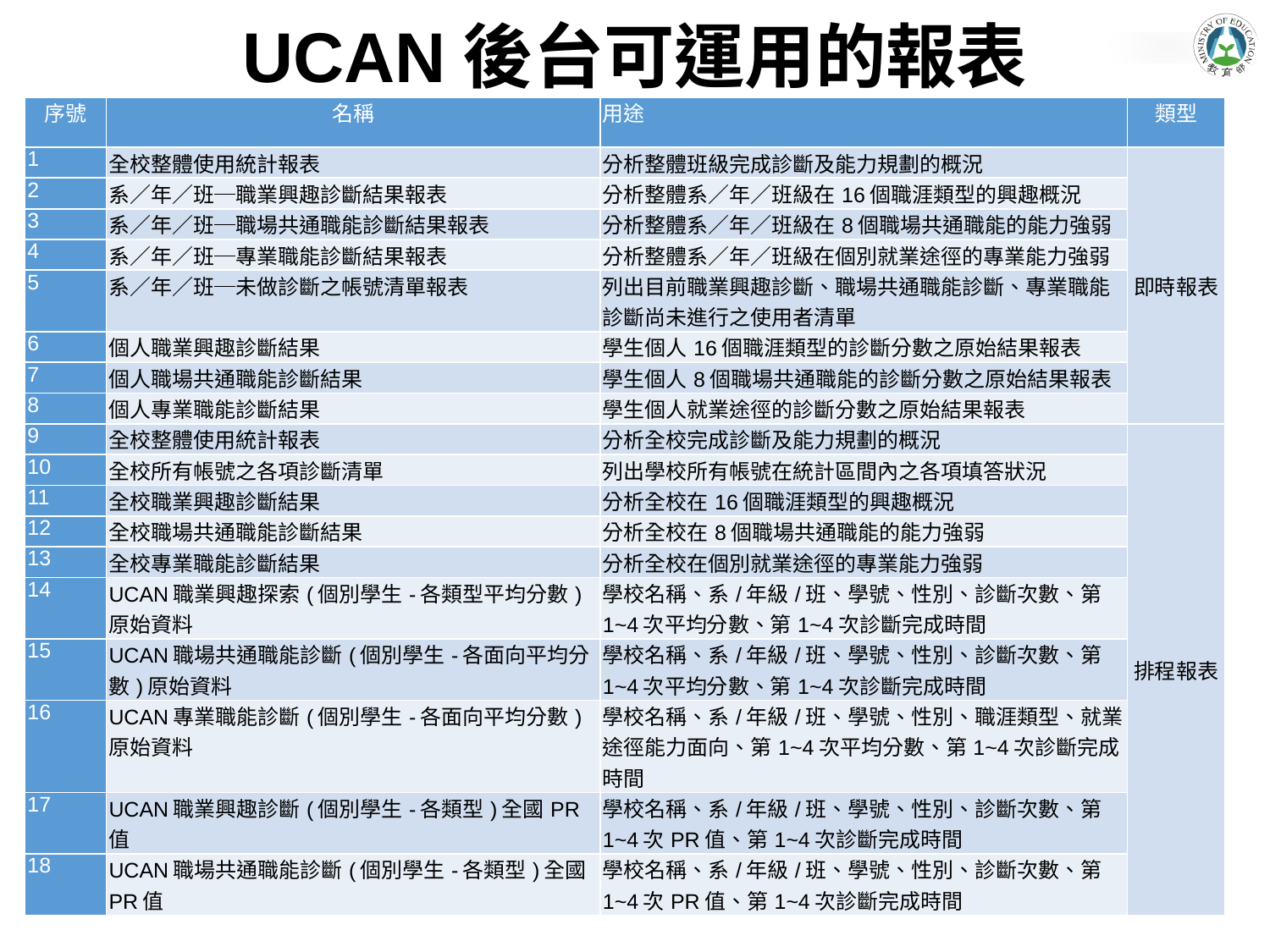

UCAN後台可運用的報表
| 序號 | 名稱 | 用途 | 類型 |
| --- | --- | --- | --- |
| 1 | 全校整體使用統計報表 | 分析整體班級完成診斷及能力規劃的概況 | 即時報表 |
| 2 | 系／年／班─職業興趣診斷結果報表 | 分析整體系／年／班級在16個職涯類型的興趣概況 |  |
| 3 | 系／年／班─職場共通職能診斷結果報表 | 分析整體系／年／班級在8個職場共通職能的能力強弱 |  |
| 4 | 系／年／班─專業職能診斷結果報表 | 分析整體系／年／班級在個別就業途徑的專業能力強弱 |  |
| 5 | 系／年／班─未做診斷之帳號清單報表 | 列出目前職業興趣診斷、職場共通職能診斷、專業職能診斷尚未進行之使用者清單 |  |
| 6 | 個人職業興趣診斷結果 | 學生個人16個職涯類型的診斷分數之原始結果報表 |  |
| 7 | 個人職場共通職能診斷結果 | 學生個人8個職場共通職能的診斷分數之原始結果報表 |  |
| 8 | 個人專業職能診斷結果 | 學生個人就業途徑的診斷分數之原始結果報表 |  |
| 9 | 全校整體使用統計報表 | 分析全校完成診斷及能力規劃的概況 | 排程報表 |
| 10 | 全校所有帳號之各項診斷清單 | 列出學校所有帳號在統計區間內之各項填答狀況 |  |
| 11 | 全校職業興趣診斷結果 | 分析全校在16個職涯類型的興趣概況 |  |
| 12 | 全校職場共通職能診斷結果 | 分析全校在8個職場共通職能的能力強弱 |  |
| 13 | 全校專業職能診斷結果 | 分析全校在個別就業途徑的專業能力強弱 |  |
| 14 | UCAN職業興趣探索(個別學生-各類型平均分數)原始資料 | 學校名稱、系/年級/班、學號、性別、診斷次數、第1~4次平均分數、第1~4次診斷完成時間 |  |
| 15 | UCAN職場共通職能診斷(個別學生-各面向平均分數)原始資料 | 學校名稱、系/年級/班、學號、性別、診斷次數、第1~4次平均分數、第1~4次診斷完成時間 |  |
| 16 | UCAN專業職能診斷(個別學生-各面向平均分數)原始資料 | 學校名稱、系/年級/班、學號、性別、職涯類型、就業途徑能力面向、第1~4次平均分數、第1~4次診斷完成時間 |  |
| 17 | UCAN職業興趣診斷(個別學生-各類型)全國PR值 | 學校名稱、系/年級/班、學號、性別、診斷次數、第1~4次PR值、第1~4次診斷完成時間 |  |
| 18 | UCAN職場共通職能診斷(個別學生-各類型)全國PR值 | 學校名稱、系/年級/班、學號、性別、診斷次數、第1~4次PR值、第1~4次診斷完成時間 |  |
30